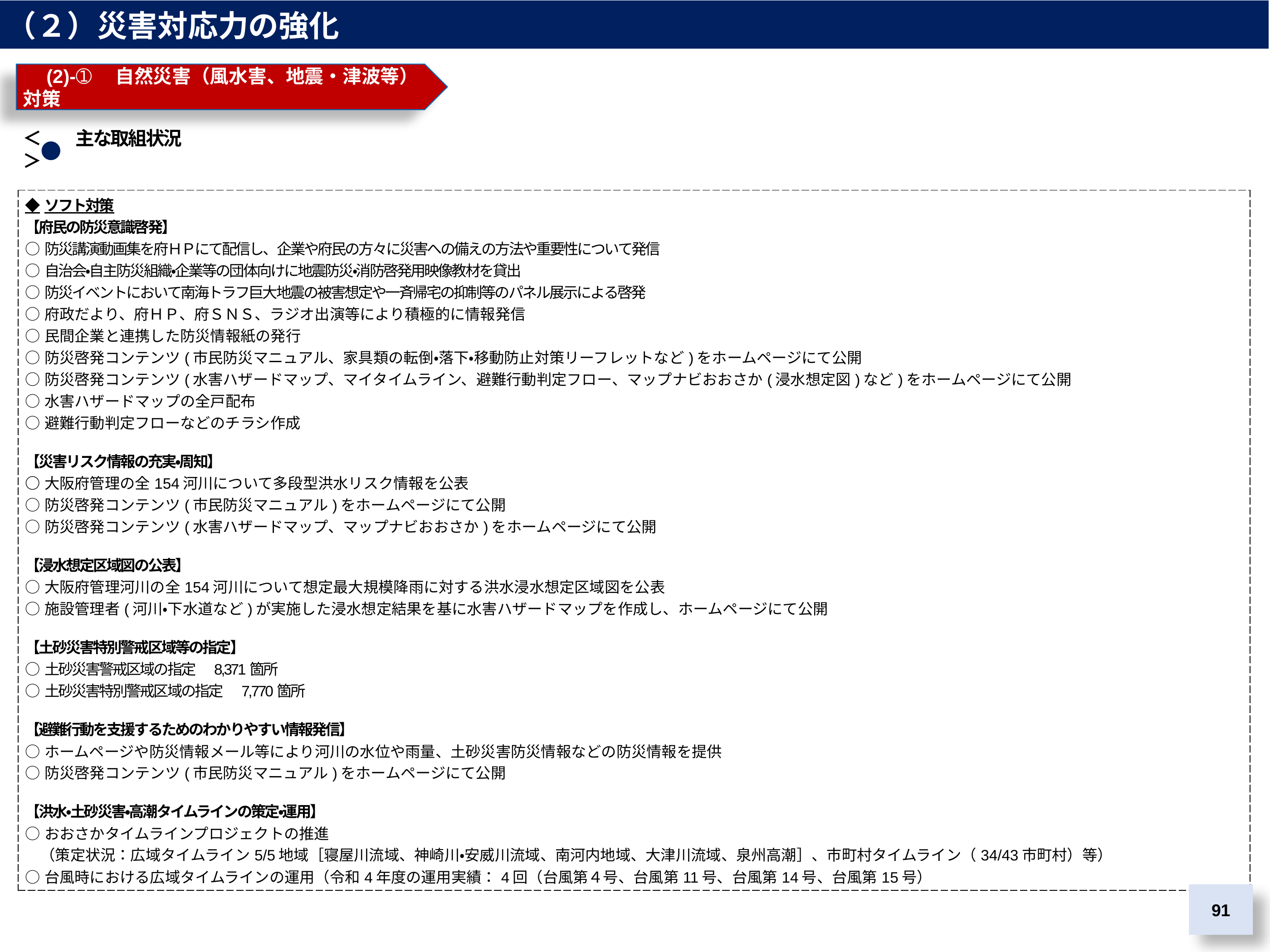

（２）災害対応力の強化
　(2)-➀　自然災害（風水害、地震・津波等）対策
＜　　主な取組状況＞

| ◆ソフト対策 【府民の防災意識啓発】 ○防災講演動画集を府ＨＰにて配信し、企業や府民の方々に災害への備えの方法や重要性について発信 ○自治会・自主防災組織・企業等の団体向けに地震防災・消防啓発用映像教材を貸出 ○防災イベントにおいて南海トラフ巨大地震の被害想定や一斉帰宅の抑制等のパネル展示による啓発 ○府政だより、府ＨＰ、府ＳＮＳ、ラジオ出演等により積極的に情報発信 ○民間企業と連携した防災情報紙の発行 ○防災啓発コンテンツ(市民防災マニュアル、家具類の転倒・落下・移動防止対策リーフレットなど)をホームページにて公開 ○防災啓発コンテンツ(水害ハザードマップ、マイタイムライン、避難行動判定フロー、マップナビおおさか(浸水想定図)など)をホームページにて公開 ○水害ハザードマップの全戸配布 ○避難行動判定フローなどのチラシ作成 【災害リスク情報の充実・周知】 ○大阪府管理の全154河川について多段型洪水リスク情報を公表 ○防災啓発コンテンツ(市民防災マニュアル)をホームページにて公開 ○防災啓発コンテンツ(水害ハザードマップ、マップナビおおさか)をホームページにて公開 【浸水想定区域図の公表】 ○大阪府管理河川の全154河川について想定最大規模降雨に対する洪水浸水想定区域図を公表 ○施設管理者(河川・下水道など)が実施した浸水想定結果を基に水害ハザードマップを作成し、ホームページにて公開 【土砂災害特別警戒区域等の指定】 ○土砂災害警戒区域の指定　8,371箇所 ○土砂災害特別警戒区域の指定　7,770箇所 【避難行動を支援するためのわかりやすい情報発信】 ○ホームページや防災情報メール等により河川の水位や雨量、土砂災害防災情報などの防災情報を提供 ○防災啓発コンテンツ(市民防災マニュアル)をホームページにて公開 【洪水・土砂災害・高潮タイムラインの策定・運用】 ○おおさかタイムラインプロジェクトの推進 　（策定状況：広域タイムライン5/5地域［寝屋川流域、神崎川・安威川流域、南河内地域、大津川流域、泉州高潮］、市町村タイムライン（34/43市町村）等） ○台風時における広域タイムラインの運用（令和4年度の運用実績：4回（台風第４号、台風第11号、台風第14号、台風第15号） |
| --- |
91